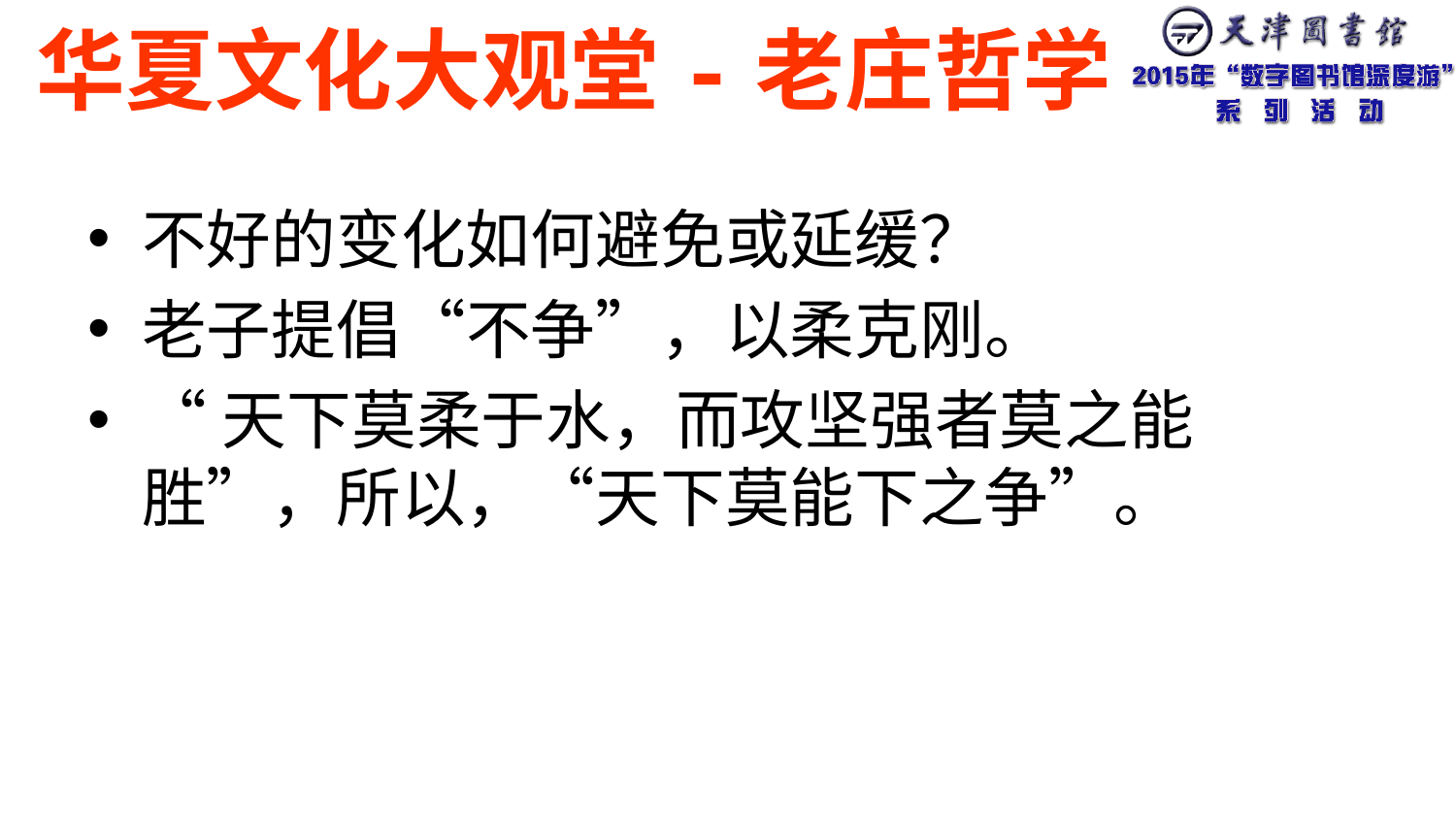

# 华夏文化大观堂-老庄哲学
不好的变化如何避免或延缓？
老子提倡“不争”，以柔克刚。
“天下莫柔于水，而攻坚强者莫之能胜”，所以，“天下莫能下之争”。